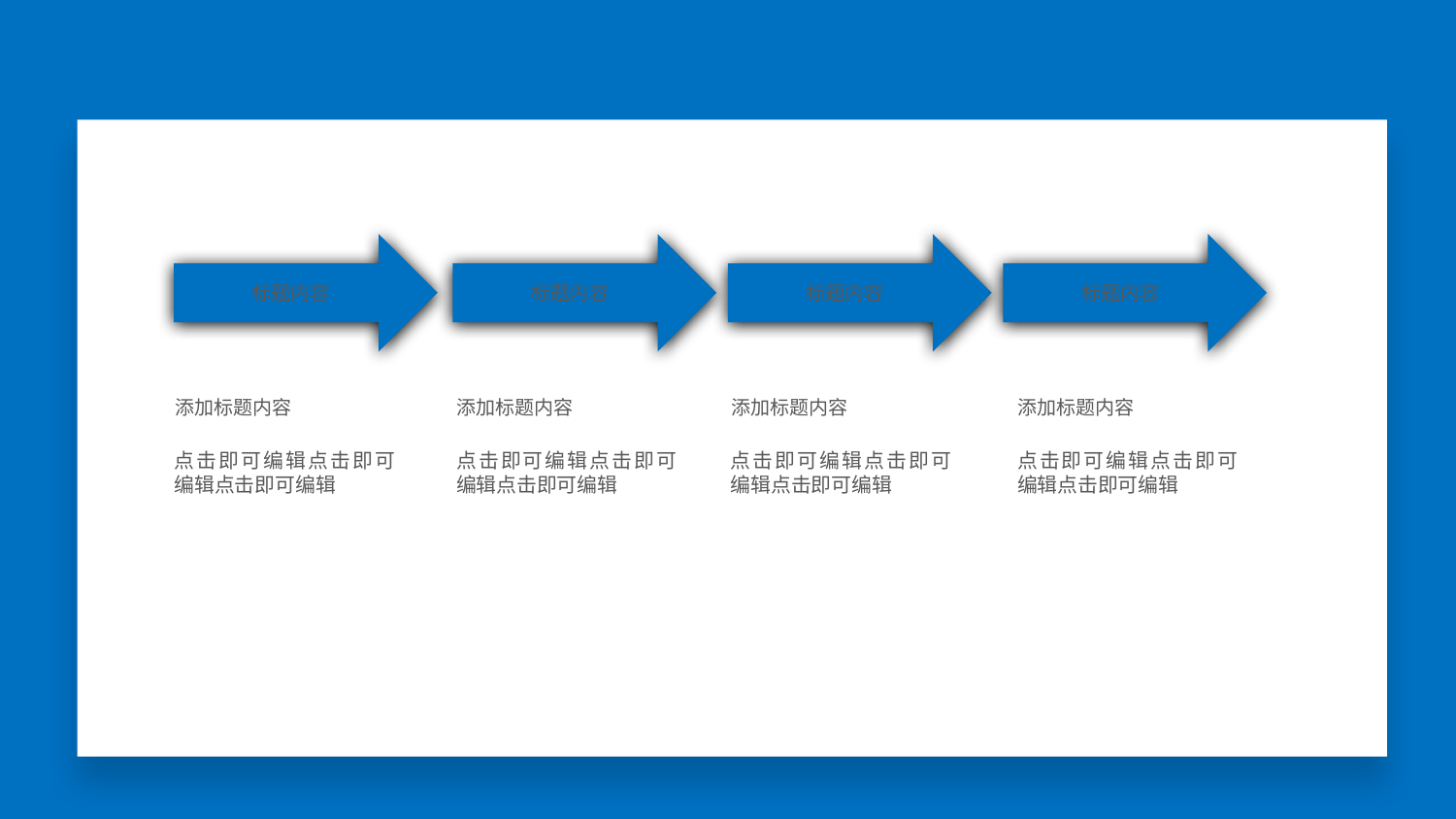

标题内容
标题内容
标题内容
标题内容
添加标题内容
添加标题内容
添加标题内容
添加标题内容
点击即可编辑点击即可编辑点击即可编辑
点击即可编辑点击即可编辑点击即可编辑
点击即可编辑点击即可编辑点击即可编辑
点击即可编辑点击即可编辑点击即可编辑